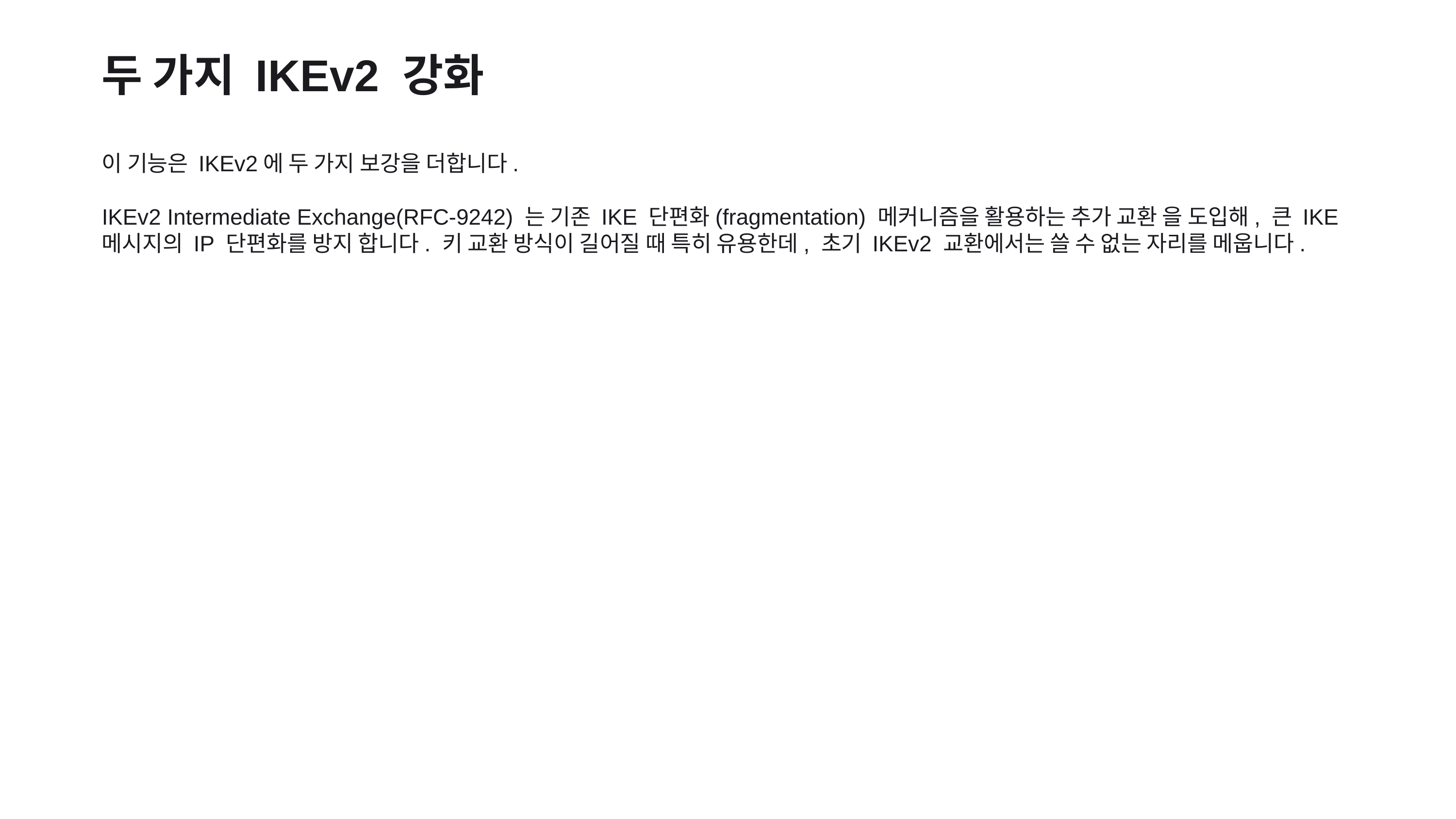

두 가지 IKEv2 강화
이 기능은 IKEv2에 두 가지 보강을 더합니다.

IKEv2 Intermediate Exchange(RFC-9242) 는 기존 IKE 단편화(fragmentation) 메커니즘을 활용하는 추가 교환 을 도입해, 큰 IKE 메시지의 IP 단편화를 방지 합니다. 키 교환 방식이 길어질 때 특히 유용한데, 초기 IKEv2 교환에서는 쓸 수 없는 자리를 메웁니다.